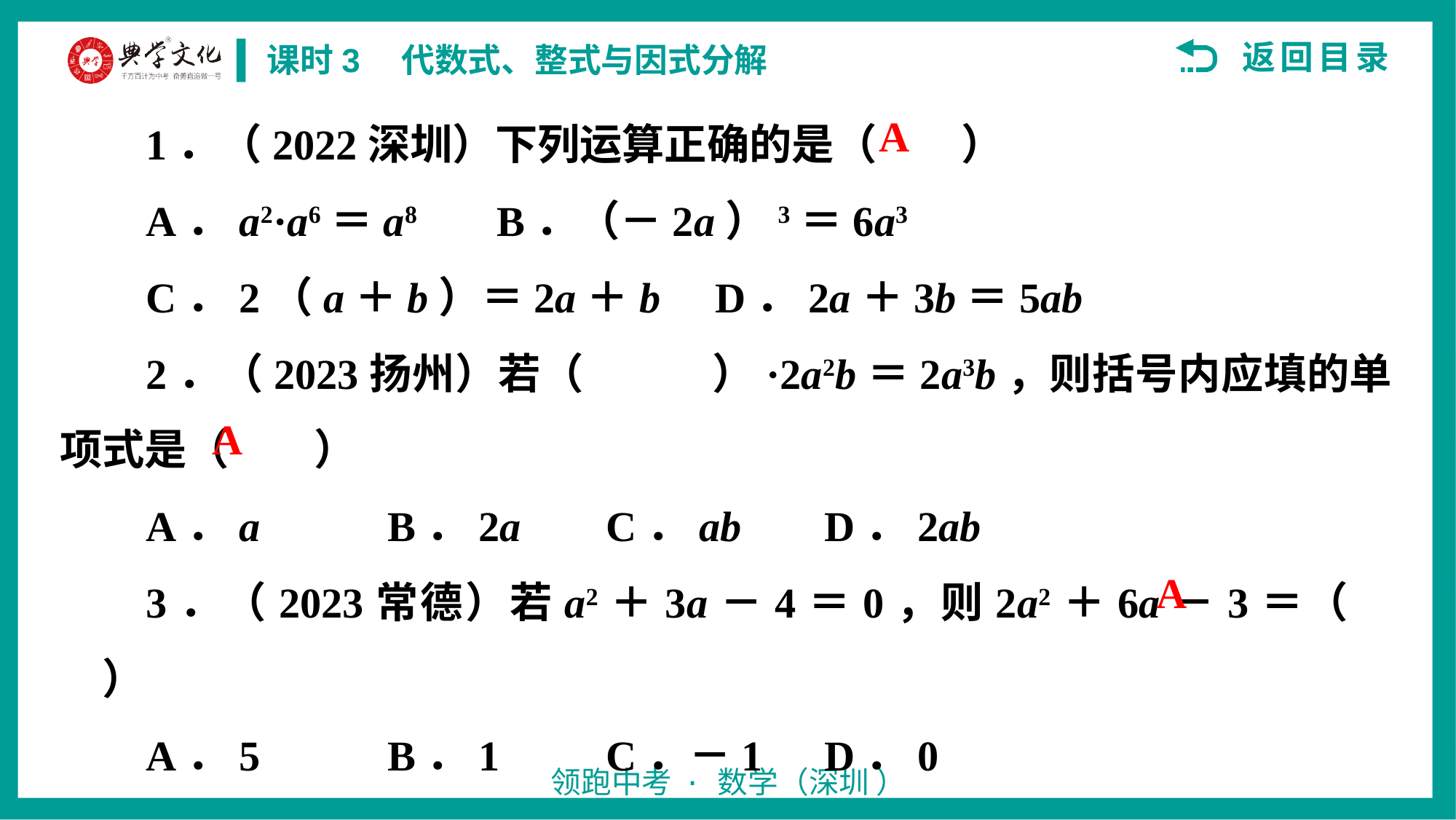

1．（2022深圳）下列运算正确的是（　　）
A．a2·a6＝a8    	B．（－2a）3＝6a3
C．2（a＋b）＝2a＋b    	D．2a＋3b＝5ab
2．（2023扬州）若（　　　）·2a2b＝2a3b，则括号内应填的单项式是（　　）
A．a    	B．2a    	C．ab    	D．2ab
3．（2023常德）若a2＋3a－4＝0，则2a2＋6a－3＝（　　）
A．5    	B．1    	C．－1    	D．0
A
A
A